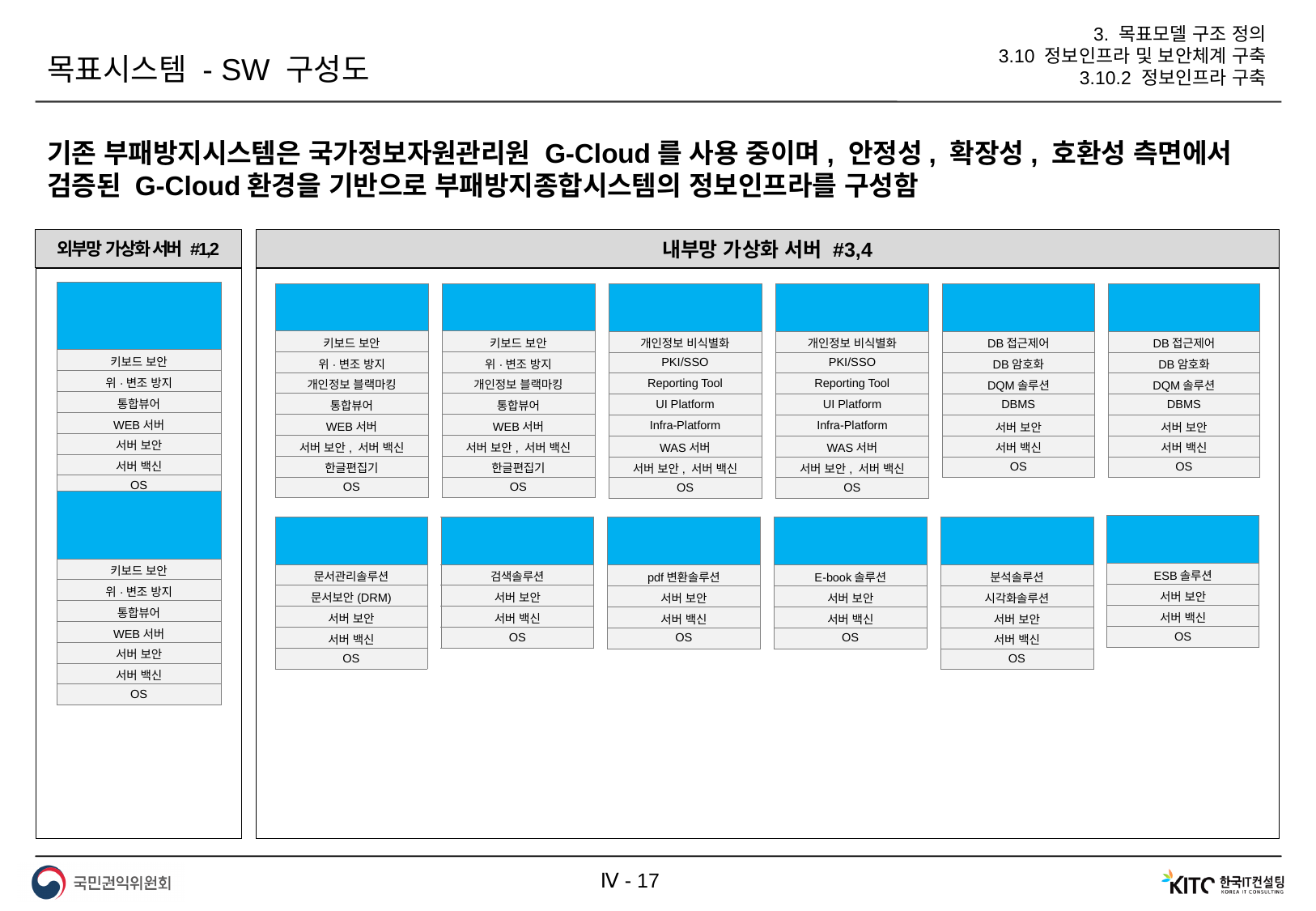

3. 목표모델 구조 정의
3.10 정보인프라 및 보안체계 구축
3.10.2 정보인프라 구축
목표시스템 - SW 구성도
기존 부패방지시스템은 국가정보자원관리원 G-Cloud를 사용 중이며, 안정성, 확장성, 호환성 측면에서 검증된 G-Cloud환경을 기반으로 부패방지종합시스템의 정보인프라를 구성함
외부망 가상화 서버 #1,2
내부망 가상화 서버 #3,4

| 국가청렴포털 가상화 WEB서버 #1 |
| --- |
| 키보드 보안 |
| 위·변조 방지 |
| 통합뷰어 |
| WEB서버 |
| 서버 보안 |
| 서버 백신 |
| OS |
| 부패방지 가상화 WEB서버 #1 |
| --- |
| 키보드 보안 |
| 위·변조 방지 |
| 개인정보 블랙마킹 |
| 통합뷰어 |
| WEB서버 |
| 서버 보안, 서버 백신 |
| 한글편집기 |
| OS |
| 부패방지 가상화 WEB서버 #2 |
| --- |
| 키보드 보안 |
| 위·변조 방지 |
| 개인정보 블랙마킹 |
| 통합뷰어 |
| WEB서버 |
| 서버 보안, 서버 백신 |
| 한글편집기 |
| OS |
| 부패방지 가상화 WAS서버 #1 |
| --- |
| 개인정보 비식별화 |
| PKI/SSO |
| Reporting Tool |
| UI Platform |
| Infra-Platform |
| WAS서버 |
| 서버 보안, 서버 백신 |
| OS |
| 부패방지 가상화 WAS서버 #2 |
| --- |
| 개인정보 비식별화 |
| PKI/SSO |
| Reporting Tool |
| UI Platform |
| Infra-Platform |
| WAS서버 |
| 서버 보안, 서버 백신 |
| OS |
| 부패방지 가상화 DB서버 #1 |
| --- |
| DB접근제어 |
| DB암호화 |
| DQM솔루션 |
| DBMS |
| 서버 보안 |
| 서버 백신 |
| OS |
| 부패방지 가상화 DB서버 #2 |
| --- |
| DB접근제어 |
| DB암호화 |
| DQM솔루션 |
| DBMS |
| 서버 보안 |
| 서버 백신 |
| OS |
| 국가청렴포털 가상화 WEB서버 #2 |
| --- |
| 키보드 보안 |
| 위·변조 방지 |
| 통합뷰어 |
| WEB서버 |
| 서버 보안 |
| 서버 백신 |
| OS |
| 연계 가상화 서버 |
| --- |
| ESB솔루션 |
| 서버 보안 |
| 서버 백신 |
| OS |
| 문서관리 가상화 서버 |
| --- |
| 문서관리솔루션 |
| 문서보안(DRM) |
| 서버 보안 |
| 서버 백신 |
| OS |
| 검색 가상화 서버 |
| --- |
| 검색솔루션 |
| 서버 보안 |
| 서버 백신 |
| OS |
| pdf변환 가상화 서버 |
| --- |
| pdf변환솔루션 |
| 서버 보안 |
| 서버 백신 |
| OS |
| E-Book 가상화 서버 |
| --- |
| E-book솔루션 |
| 서버 보안 |
| 서버 백신 |
| OS |
| 통계/분석 가상화 서버 |
| --- |
| 분석솔루션 |
| 시각화솔루션 |
| 서버 보안 |
| 서버 백신 |
| OS |